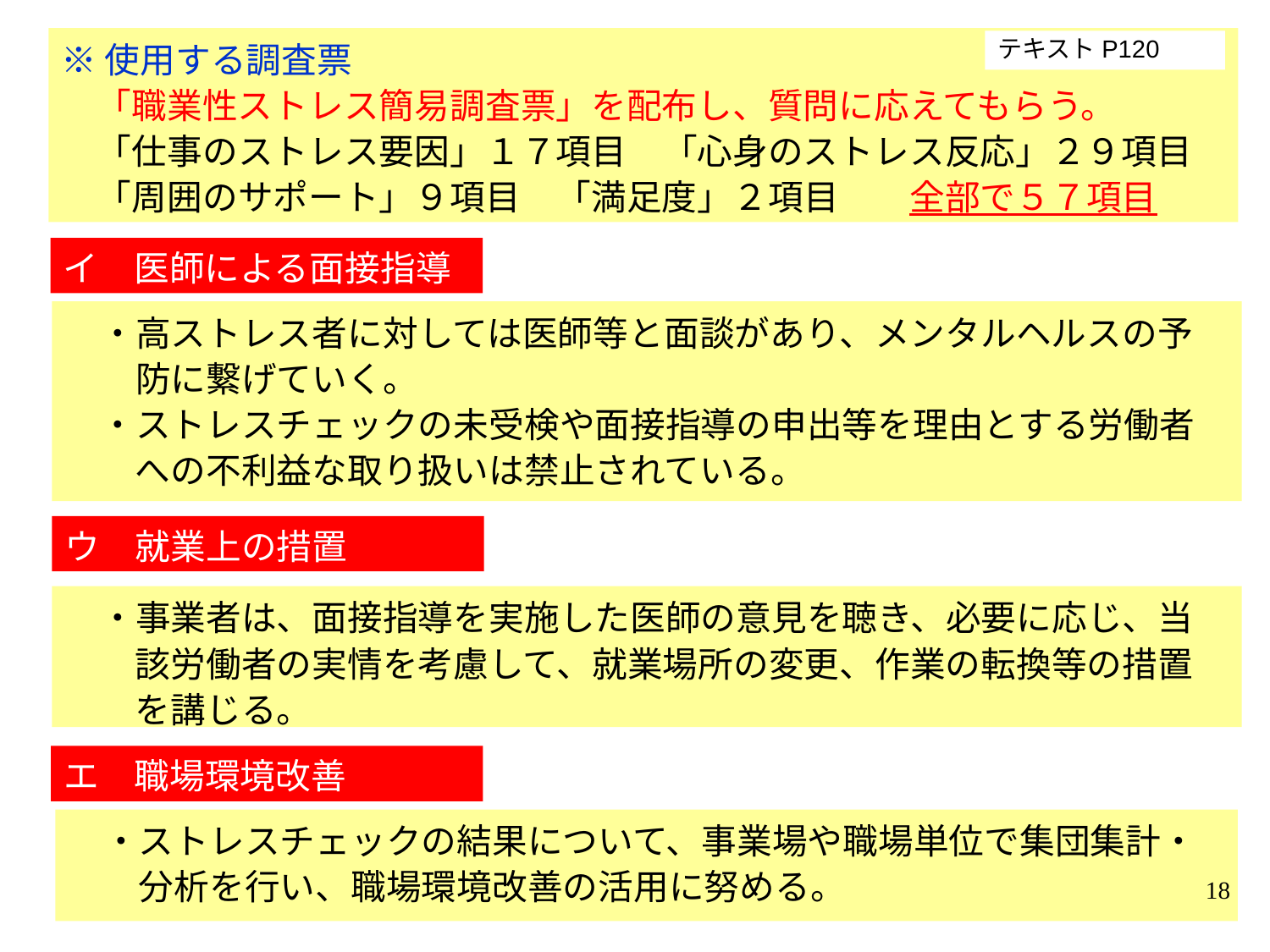

※使用する調査票
　「職業性ストレス簡易調査票」を配布し、質問に応えてもらう。
　「仕事のストレス要因」１７項目　「心身のストレス反応」２９項目
　「周囲のサポート」９項目　「満足度」２項目　　全部で５７項目

テキストP120
イ　医師による面接指導
　・高ストレス者に対しては医師等と面談があり、メンタルヘルスの予
　　防に繋げていく。
　・ストレスチェックの未受検や面接指導の申出等を理由とする労働者
　　への不利益な取り扱いは禁止されている。
ウ　就業上の措置
　・事業者は、面接指導を実施した医師の意見を聴き、必要に応じ、当
　　該労働者の実情を考慮して、就業場所の変更、作業の転換等の措置
　　を講じる。
エ　職場環境改善
　・ストレスチェックの結果について、事業場や職場単位で集団集計・
　　分析を行い、職場環境改善の活用に努める。

18